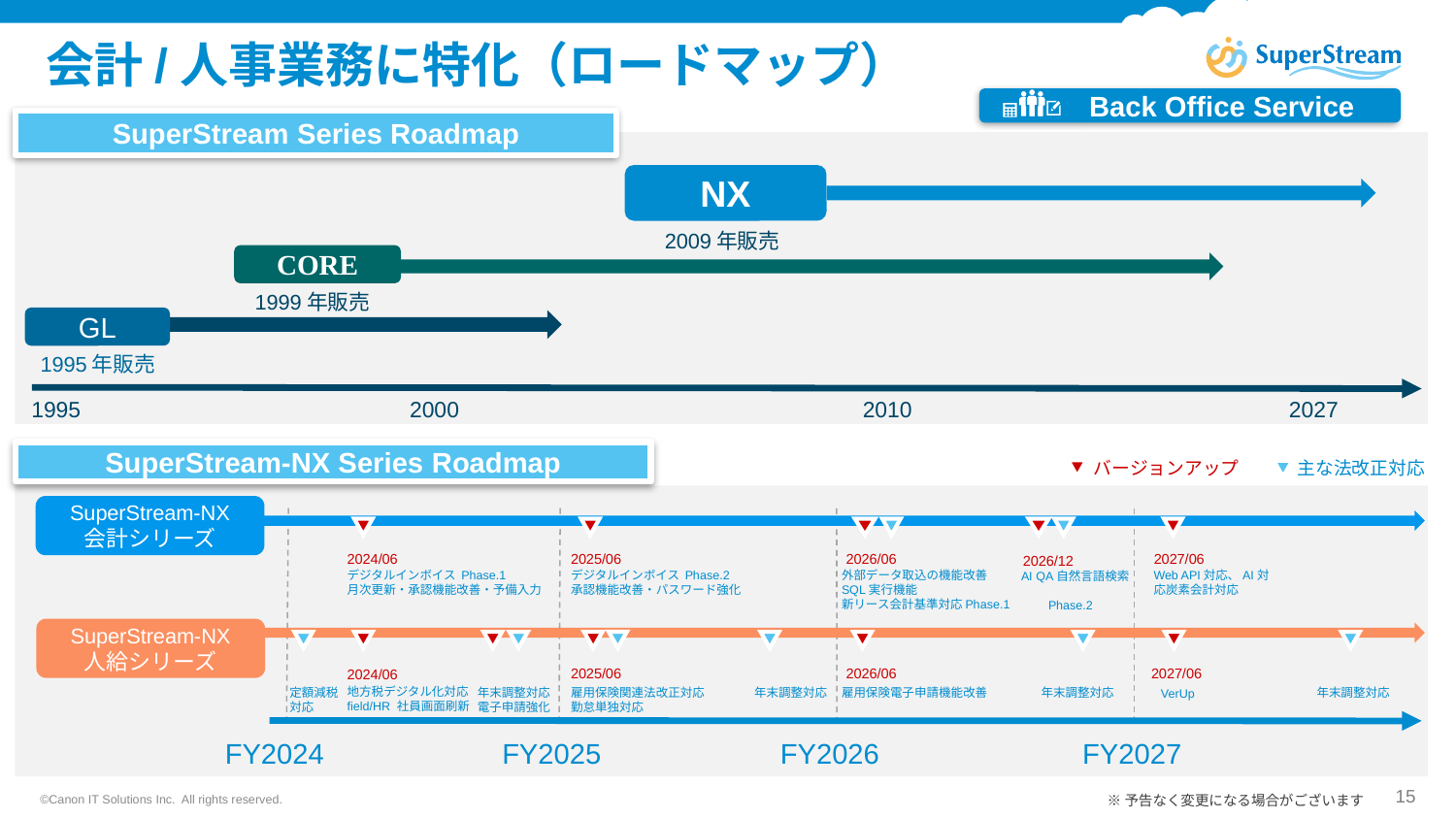

# 会計/人事業務に特化（ロードマップ）
　　Back Office Service

SuperStream Series Roadmap

NX

2009年販売
CORE

1999年販売
GL

1995年販売
1995
2000
2010
2027
SuperStream-NX Series Roadmap
主な法改正対応
バージョンアップ

SuperStream-NX
会計シリーズ

2024/06
2025/06
2026/06
2027/06
2026/12
外部データ取込の機能改善
SQL実行機能
新リース会計基準対応Phase.1
デジタルインボイス Phase.1
月次更新・承認機能改善・予備入力
デジタルインボイス Phase.2
承認機能改善・パスワード強化
Web API対応、AI対応炭素会計対応

   AI QA自然言語検索

           Phase.2

SuperStream-NX
人給シリーズ

2027/06
2025/06
2026/06
2024/06
地方税デジタル化対応
field/HR 社員画面刷新
定額減税対応
年末調整対応
電子申請強化
雇用保険関連法改正対応
勤怠単独対応
年末調整対応
雇用保険電子申請機能改善
年末調整対応
年末調整対応
VerUp
FY2024
FY2025
FY2026
FY2027
※予告なく変更になる場合がございます
©Canon IT Solutions Inc.  All rights reserved.
15